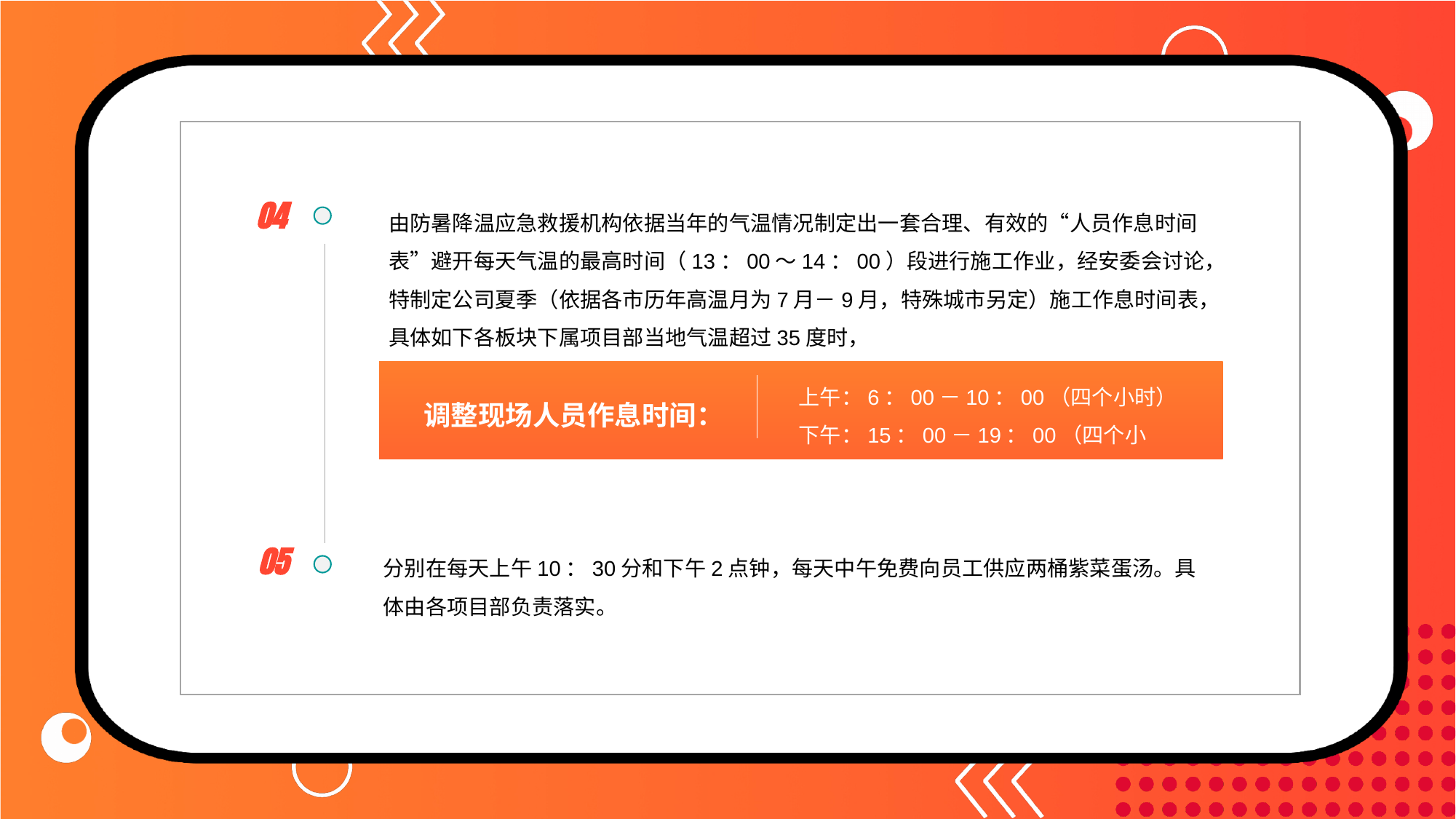

由防暑降温应急救援机构依据当年的气温情况制定出一套合理、有效的“人员作息时间表”避开每天气温的最高时间（13：00～14：00）段进行施工作业，经安委会讨论，特制定公司夏季（依据各市历年高温月为7月－9月，特殊城市另定）施工作息时间表，具体如下各板块下属项目部当地气温超过35度时，
04

上午：6：00－10：00（四个小时）
下午：15：00－19：00（四个小时）
调整现场人员作息时间：
分别在每天上午10：30分和下午2点钟，每天中午免费向员工供应两桶紫菜蛋汤。具体由各项目部负责落实。
05